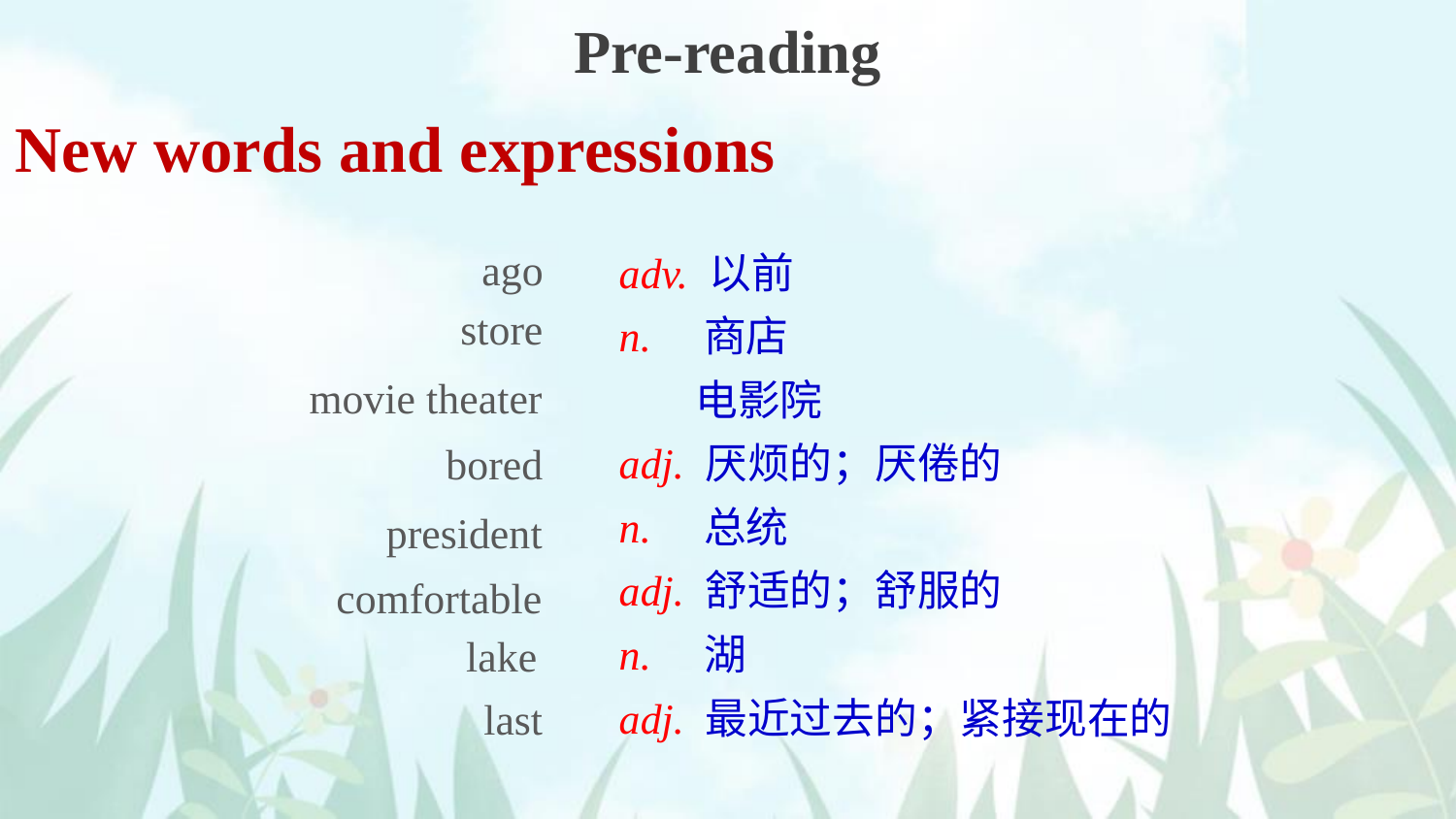

Pre-reading
New words and expressions
ago
adv. 以前
n.    商店
       电影院
adj. 厌烦的；厌倦的
n.    总统
adj. 舒适的；舒服的
n.    湖
adj. 最近过去的；紧接现在的
store
movie theater
bored
president
comfortable
lake
last